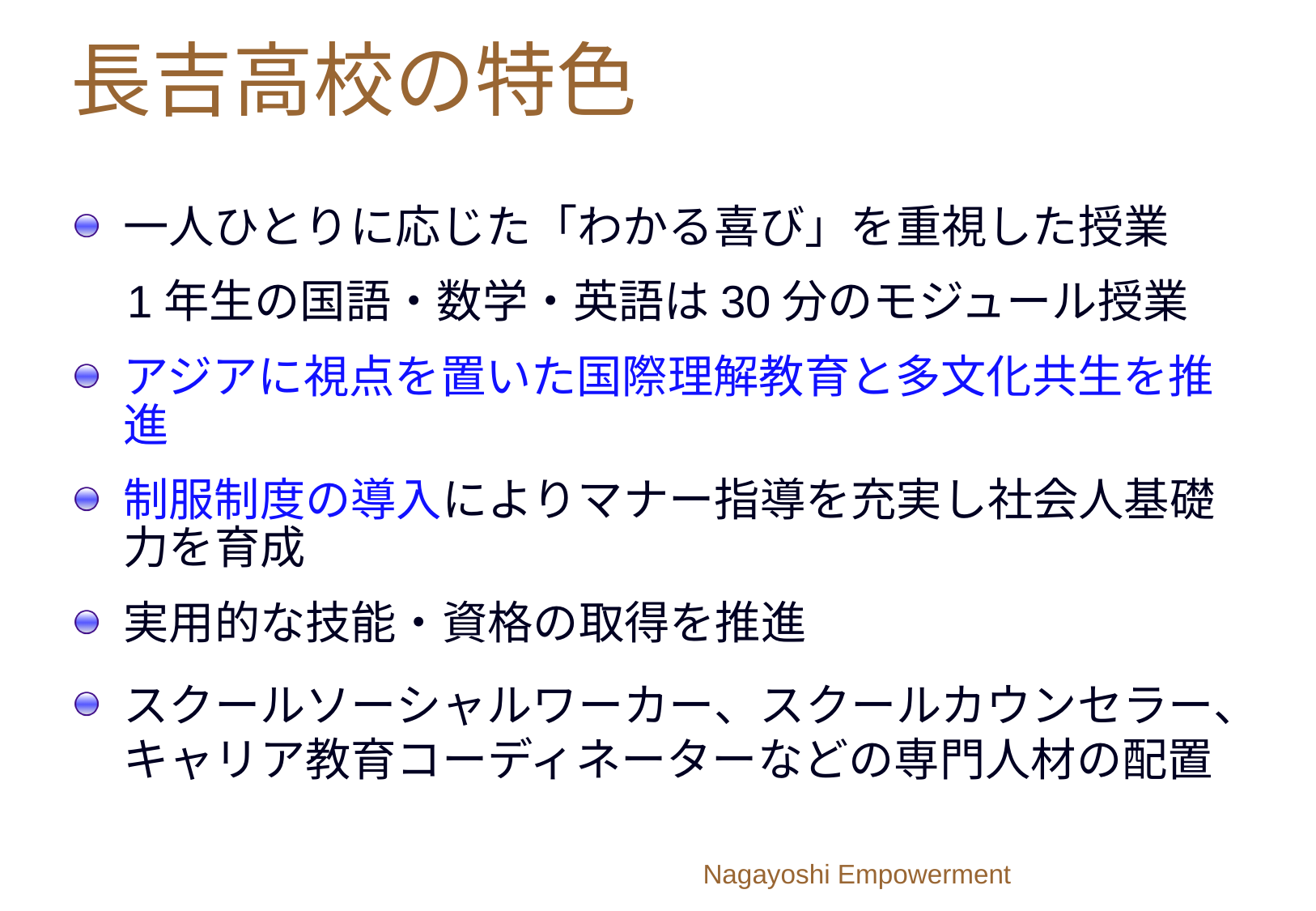

# 長吉高校の特色
一人ひとりに応じた「わかる喜び」を重視した授業
　1年生の国語・数学・英語は30分のモジュール授業
アジアに視点を置いた国際理解教育と多文化共生を推進
制服制度の導入によりマナー指導を充実し社会人基礎力を育成
実用的な技能・資格の取得を推進
スクールソーシャルワーカー、スクールカウンセラー、キャリア教育コーディネーターなどの専門人材の配置
15